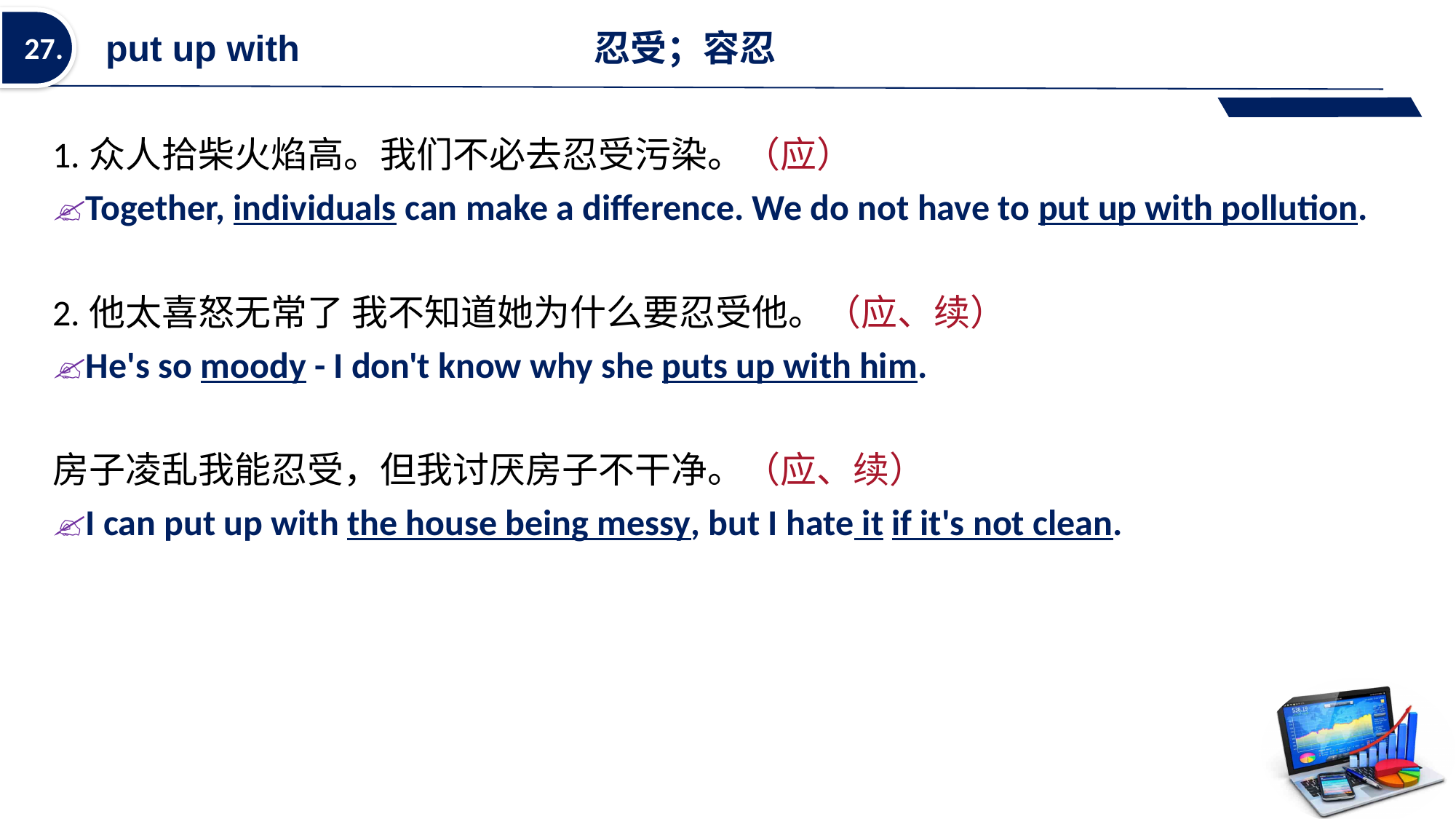

put up with                            忍受；容忍

27.
1.众人拾柴火焰高。我们不必去忍受污染。（应）
✍Together, individuals can make a difference. We do not have to put up with pollution.

2.他太喜怒无常了 我不知道她为什么要忍受他。（应、续）
✍He's so moody - I don't know why she puts up with him.

房子凌乱我能忍受，但我讨厌房子不干净。（应、续）
✍I can put up with the house being messy, but I hate it if it's not clean.